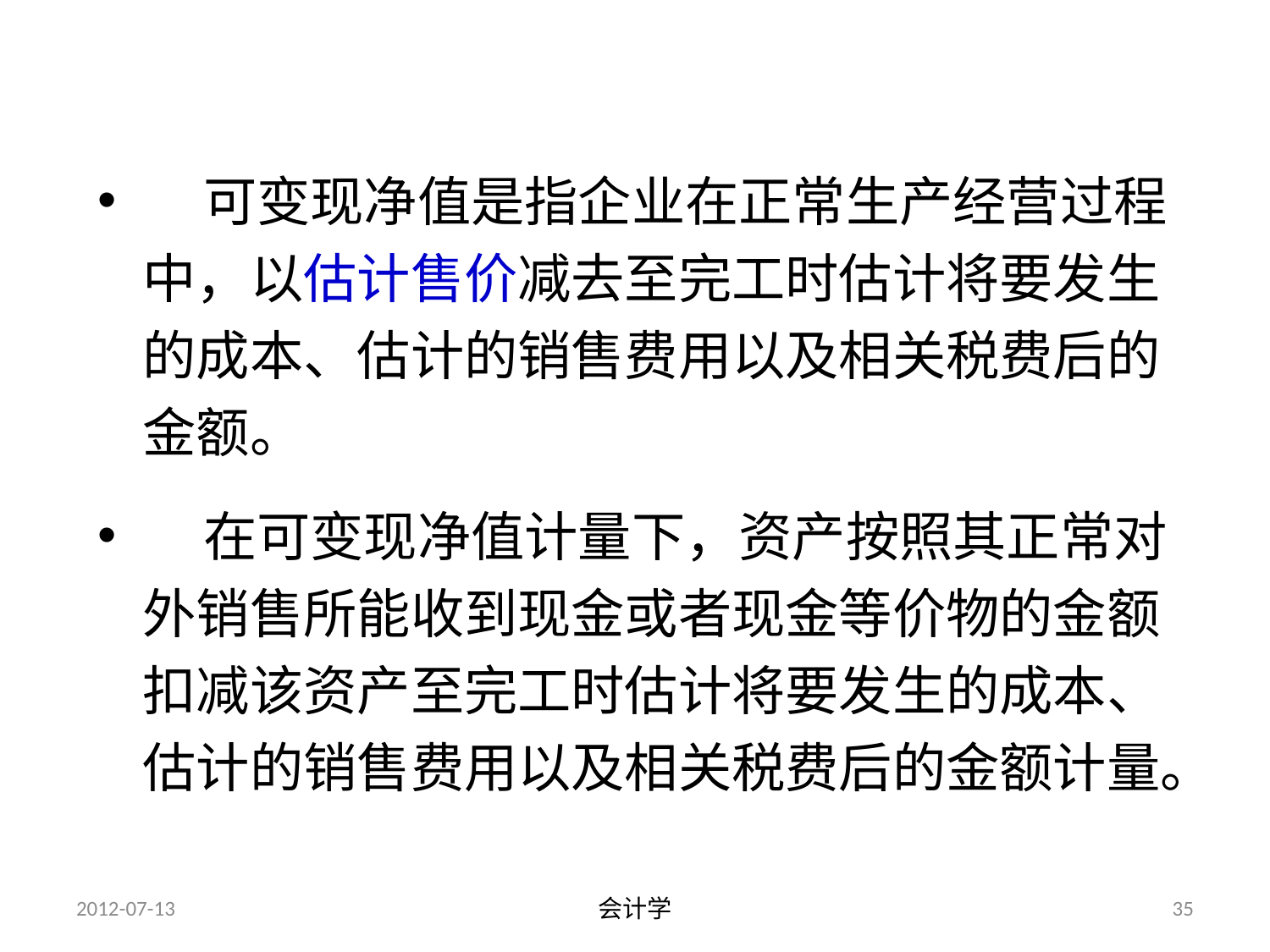

# （三）可变现净值
    可变现净值是指企业在正常生产经营过程中，以估计售价减去至完工时估计将要发生的成本、估计的销售费用以及相关税费后的金额。
    在可变现净值计量下，资产按照其正常对外销售所能收到现金或者现金等价物的金额扣减该资产至完工时估计将要发生的成本、估计的销售费用以及相关税费后的金额计量。

2012-07-13
会计学
35